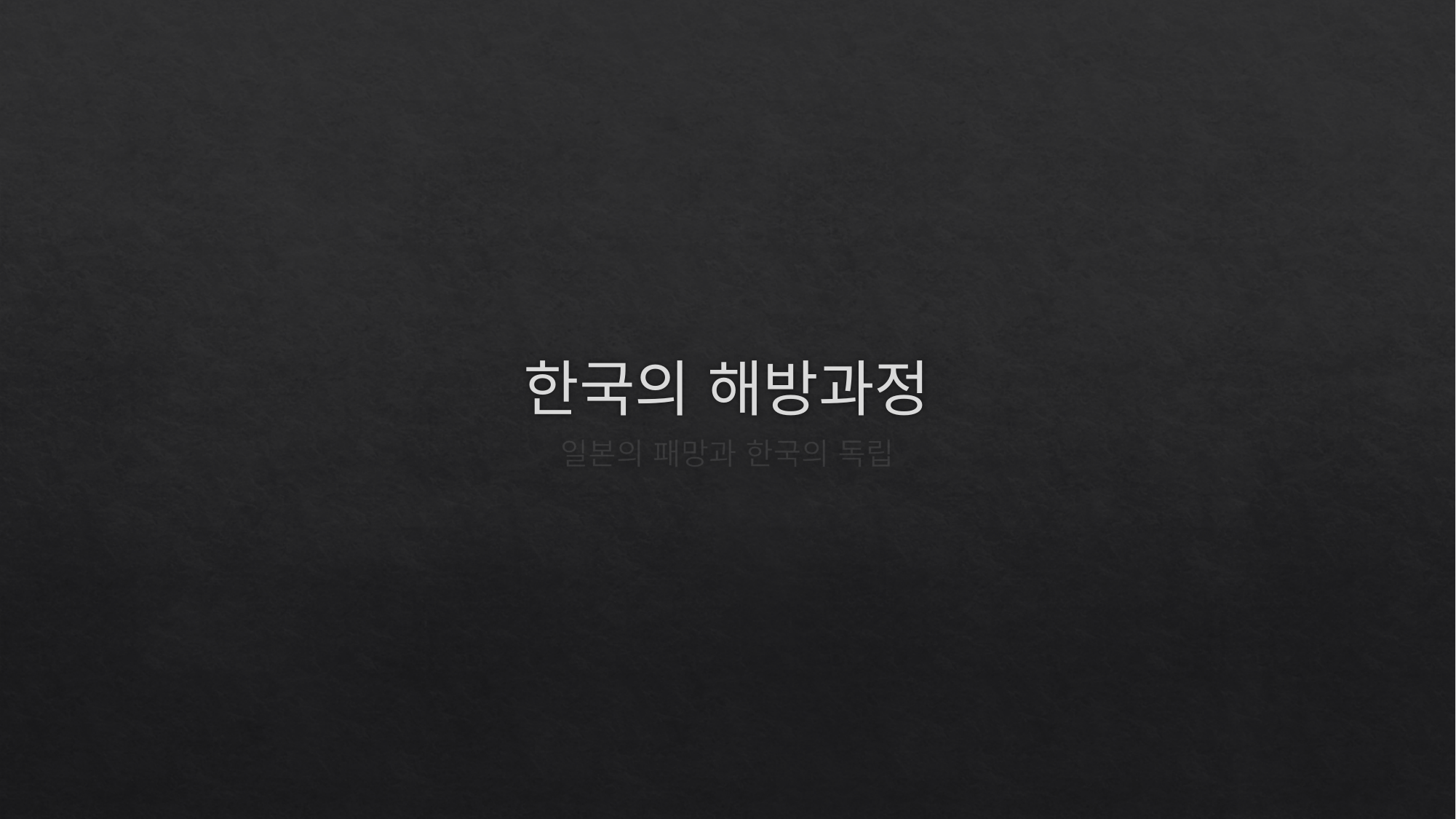

# 한국의 해방과정
일본의 패망과 한국의 독립